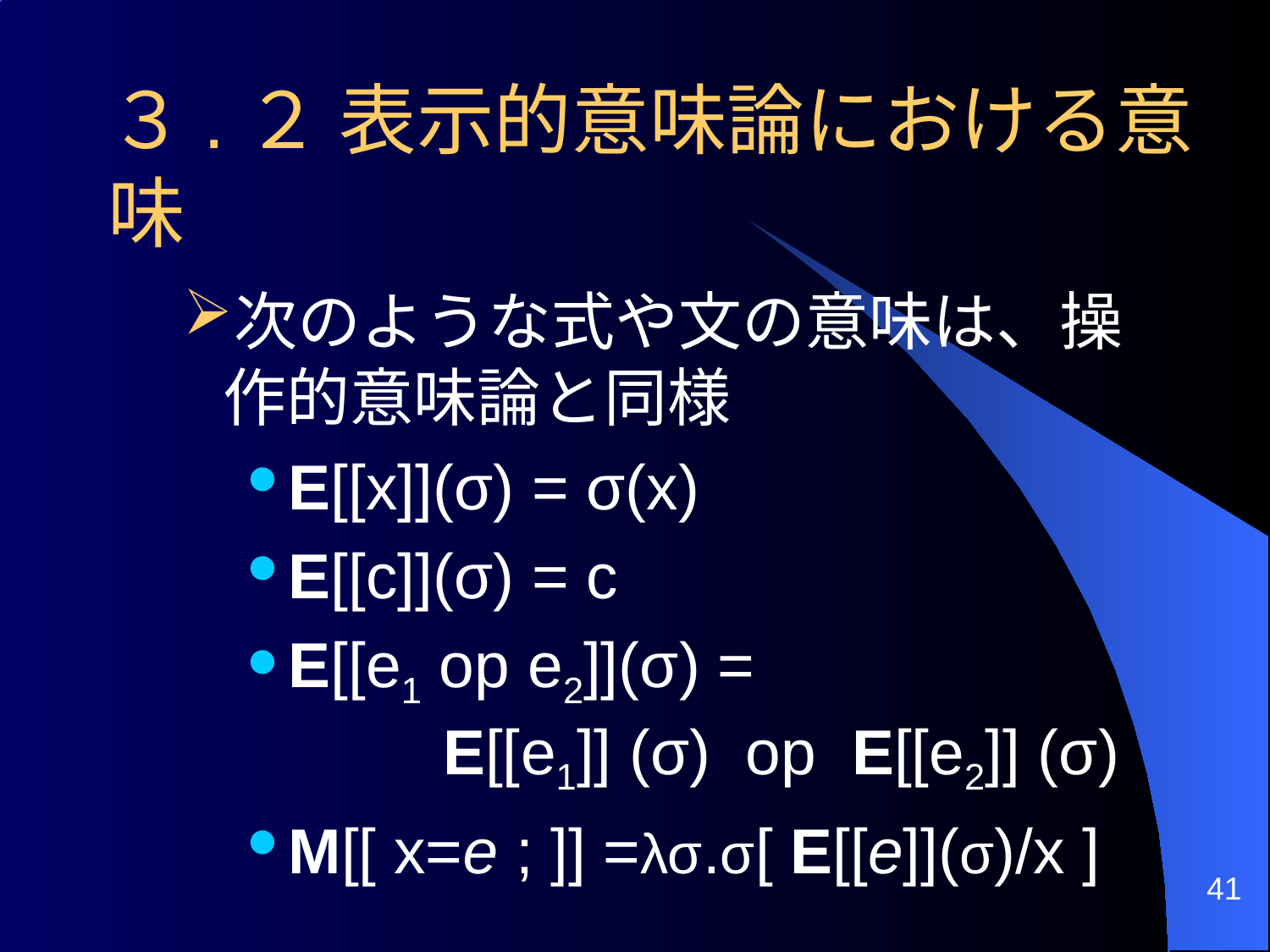

# ３.２ 表示的意味論における意味
次のような式や文の意味は、操作的意味論と同様
E[[x]](σ) = σ(x)
E[[c]](σ) = c
E[[e1 op e2]](σ) =
	   E[[e1]] (σ)  op  E[[e2]] (σ)
M[[ x=e ; ]] =λσ.σ[ E[[e]](σ)/x ]
41